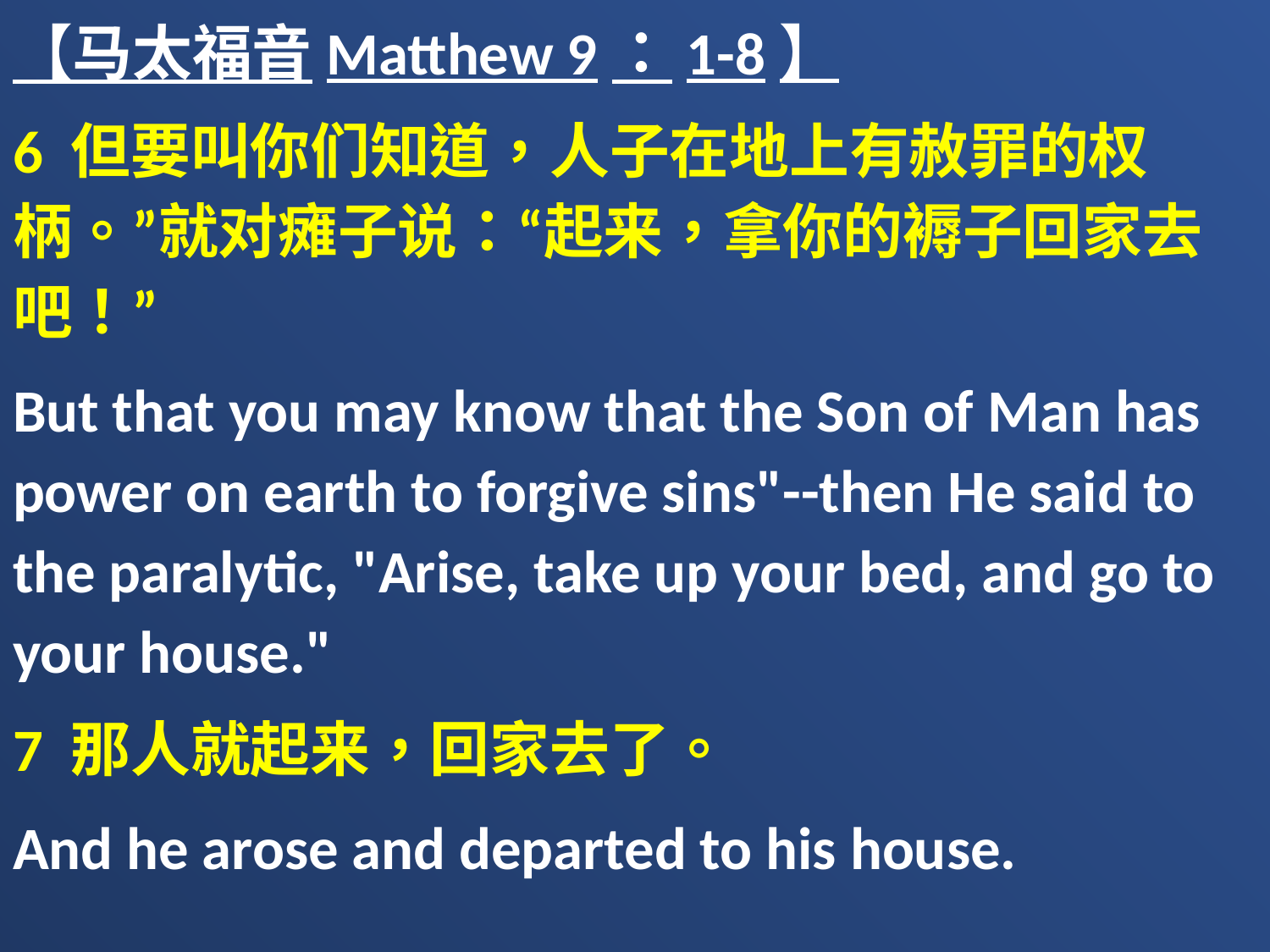

【马太福音Matthew 9：1-8】
6 但要叫你们知道，人子在地上有赦罪的权柄。”就对瘫子说：“起来，拿你的褥子回家去吧！”
But that you may know that the Son of Man has power on earth to forgive sins"--then He said to the paralytic, "Arise, take up your bed, and go to your house."
7 那人就起来，回家去了。
And he arose and departed to his house.